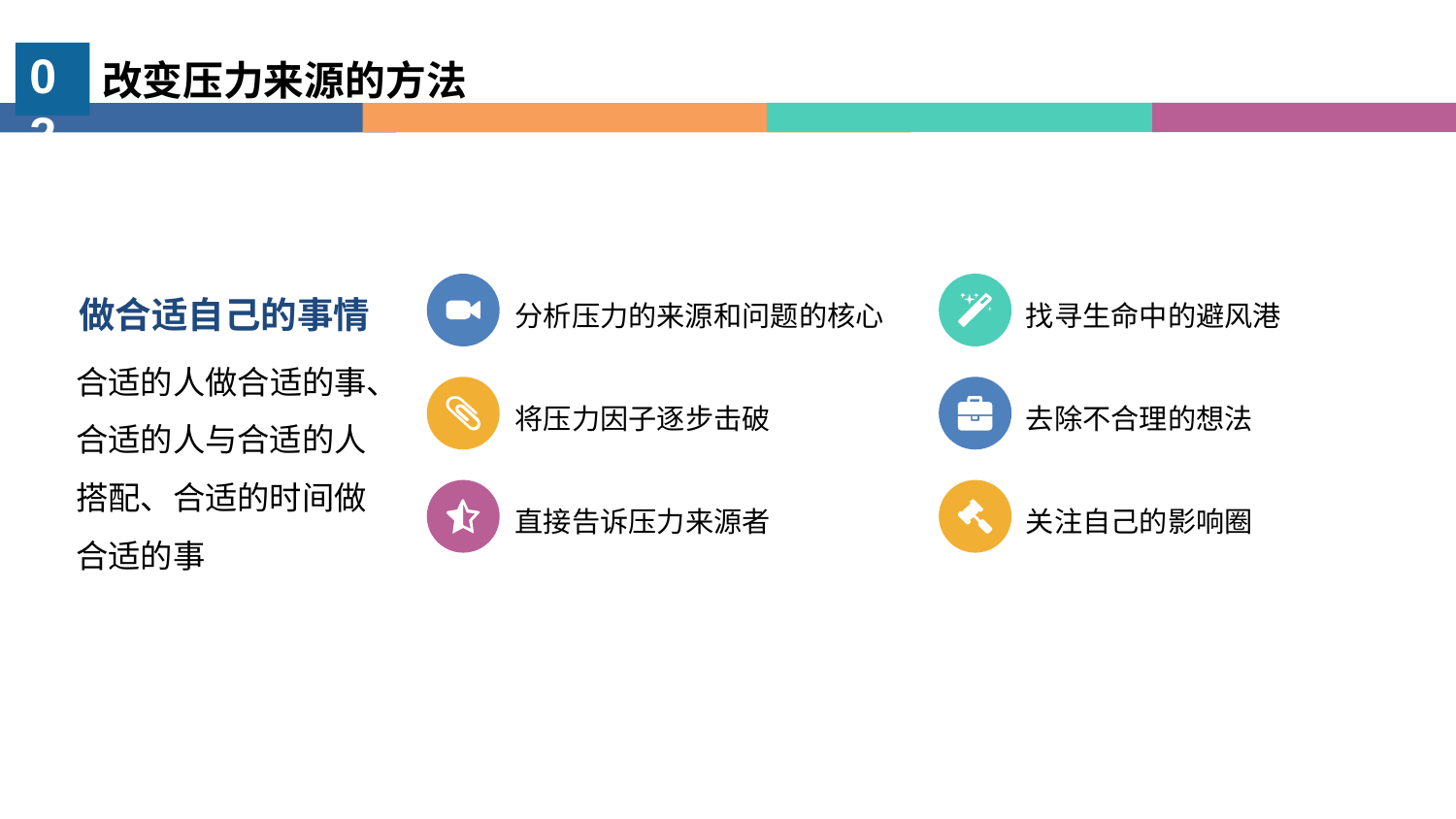

02

改变压力来源的方法
做合适自己的事情

分析压力的来源和问题的核心

找寻生命中的避风港

合适的人做合适的事、合适的人与合适的人搭配、合适的时间做合适的事

将压力因子逐步击破

去除不合理的想法

直接告诉压力来源者

关注自己的影响圈